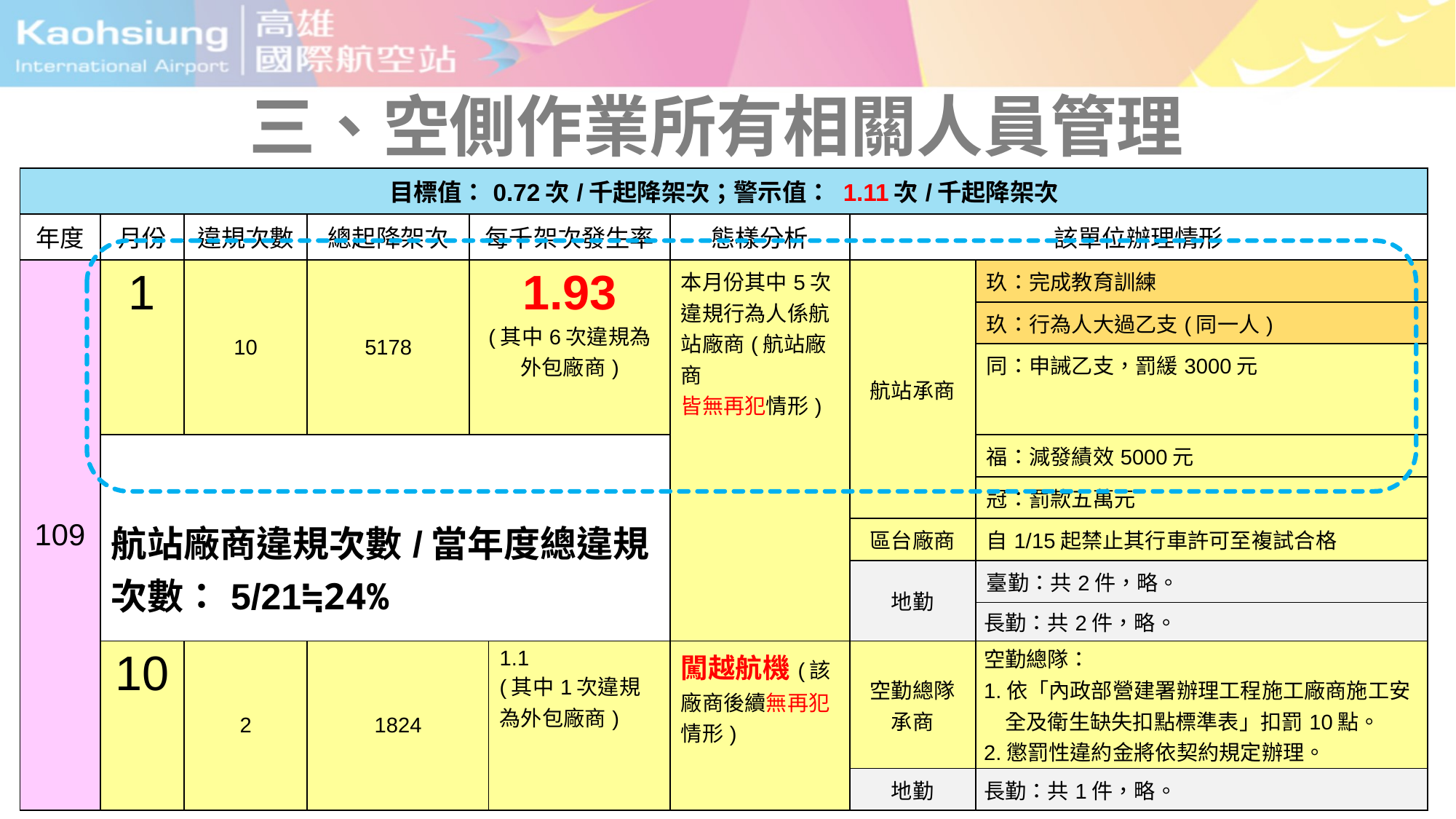

三、空側作業所有相關人員管理
| 目標值：0.72次/千起降架次；警示值： 1.11次/千起降架次 |  |  |  |  |  |  |  |  |
| --- | --- | --- | --- | --- | --- | --- | --- | --- |
| 年度 | 月份 | 違規次數 | 總起降架次 | 每千架次發生率 |  | 態樣分析 | 該單位辦理情形 |  |
| 109 | 1 | 10 | 5178 | 1.93 (其中6次違規為外包廠商) |  | 本月份其中5次違規行為人係航站廠商(航站廠商 皆無再犯情形) | 航站承商 | 玖：完成教育訓練 |
|  |  |  |  |  |  |  |  | 玖：行為人大過乙支(同一人) |
|  |  |  |  |  |  |  |  | 同：申誡乙支，罰緩3000元 |
|  | 航站廠商違規次數/當年度總違規次數：5/21≒24% |  |  |  |  |  |  | 福：減發績效5000元 |
|  |  |  |  |  |  |  |  | 冠：罰款五萬元 |
|  |  |  |  |  |  |  | 區台廠商 | 自1/15起禁止其行車許可至複試合格 |
|  |  |  |  |  |  |  | 地勤 | 臺勤：共2件，略。 |
|  |  |  |  |  |  |  |  | 長勤：共2件，略。 |
|  | 10 | 2 | 1824 |  | 1.1 (其中1次違規為外包廠商) | 闖越航機(該廠商後續無再犯情形) | 空勤總隊 承商 | 空勤總隊： 1.依「內政部營建署辦理工程施工廠商施工安全及衛生缺失扣點標準表」扣罰10點。 2.懲罰性違約金將依契約規定辦理。 |
|  |  |  |  |  |  |  | 地勤 | 長勤：共1件，略。 |